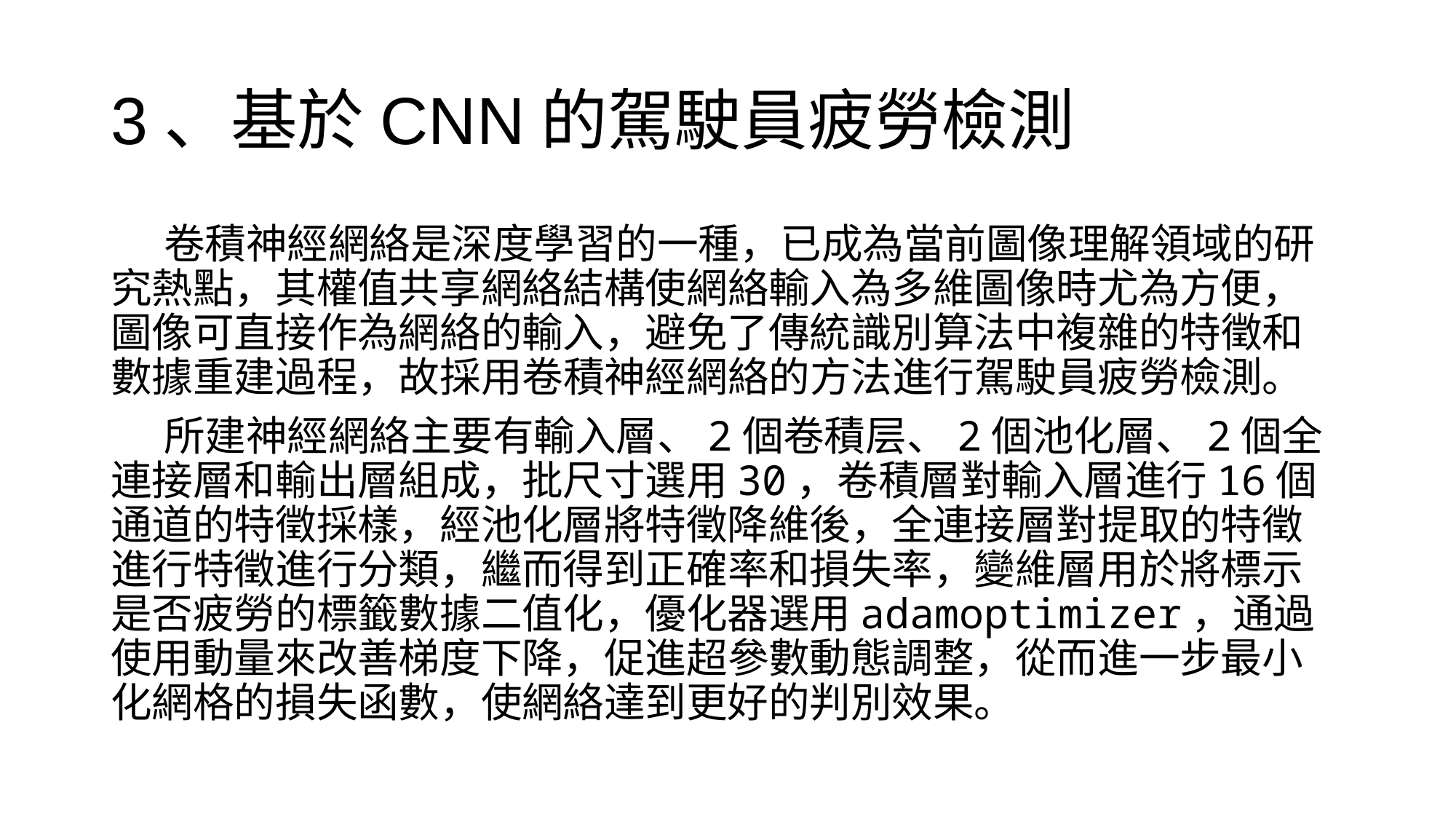

# 3、基於CNN的駕駛員疲勞檢測
卷積神經網絡是深度學習的一種，已成為當前圖像理解領域的研究熱點，其權值共享網絡結構使網絡輸入為多維圖像時尤為方便，圖像可直接作為網絡的輸入，避免了傳統識別算法中複雜的特徵和數據重建過程，故採用卷積神經網絡的方法進行駕駛員疲勞檢測。
所建神經網絡主要有輸入層、2個卷積层、2個池化層、2個全連接層和輸出層組成，批尺寸選用30，卷積層對輸入層進行16個通道的特徵採樣，經池化層將特徵降維後，全連接層對提取的特徵進行特徵進行分類，繼而得到正確率和損失率，變維層用於將標示是否疲勞的標籤數據二值化，優化器選用adamoptimizer，通過使用動量來改善梯度下降，促進超參數動態調整，從而進一步最小化網格的損失函數，使網絡達到更好的判別效果。